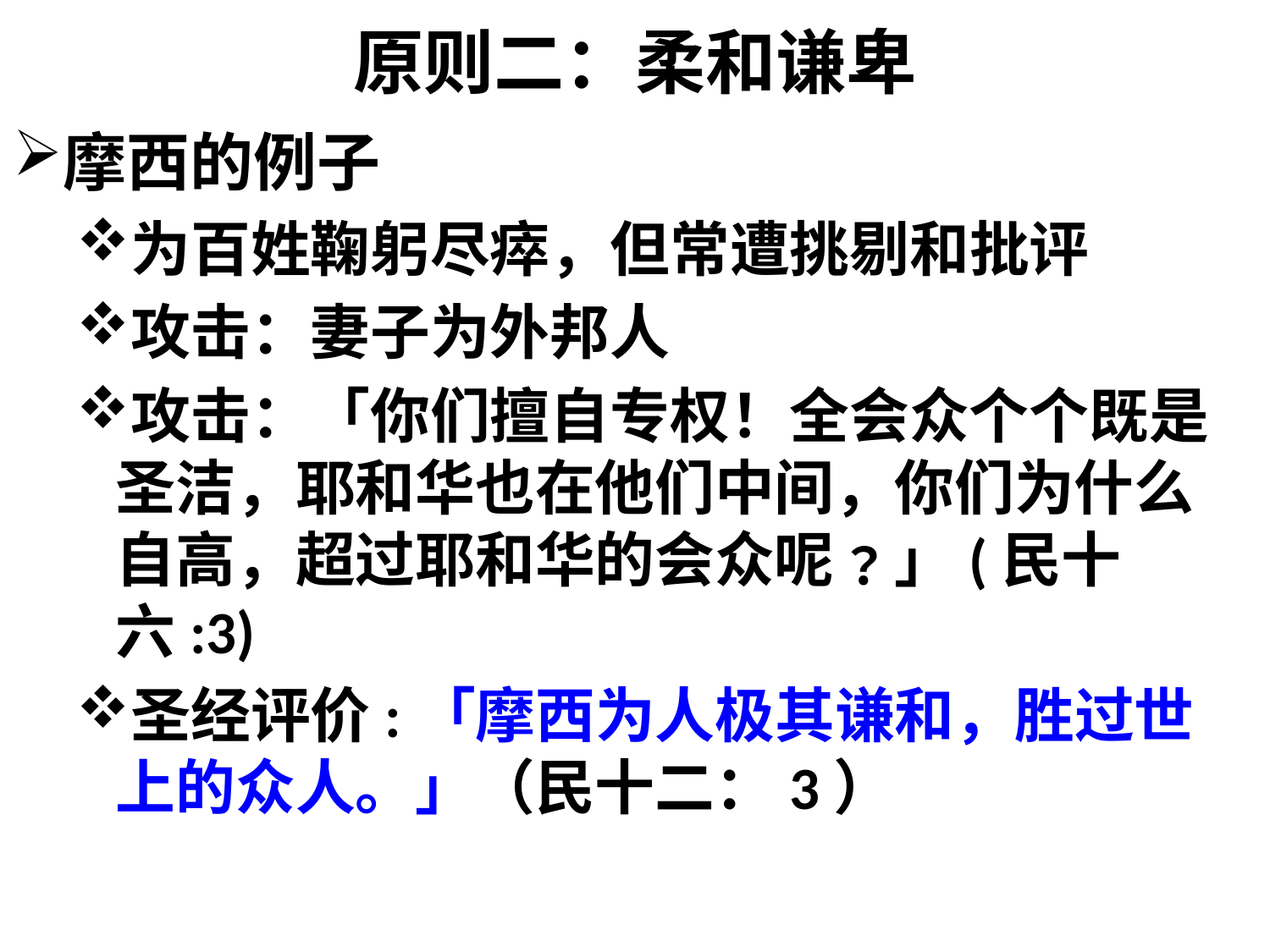

# 原则二：柔和谦卑
摩西的例子
为百姓鞠躬尽瘁，但常遭挑剔和批评
攻击：妻子为外邦人
攻击：「你们擅自专权！全会众个个既是圣洁，耶和华也在他们中间，你们为什么自高，超过耶和华的会众呢﹖」(民十六:3)
圣经评价:「摩西为人极其谦和，胜过世上的众人。」（民十二：3）